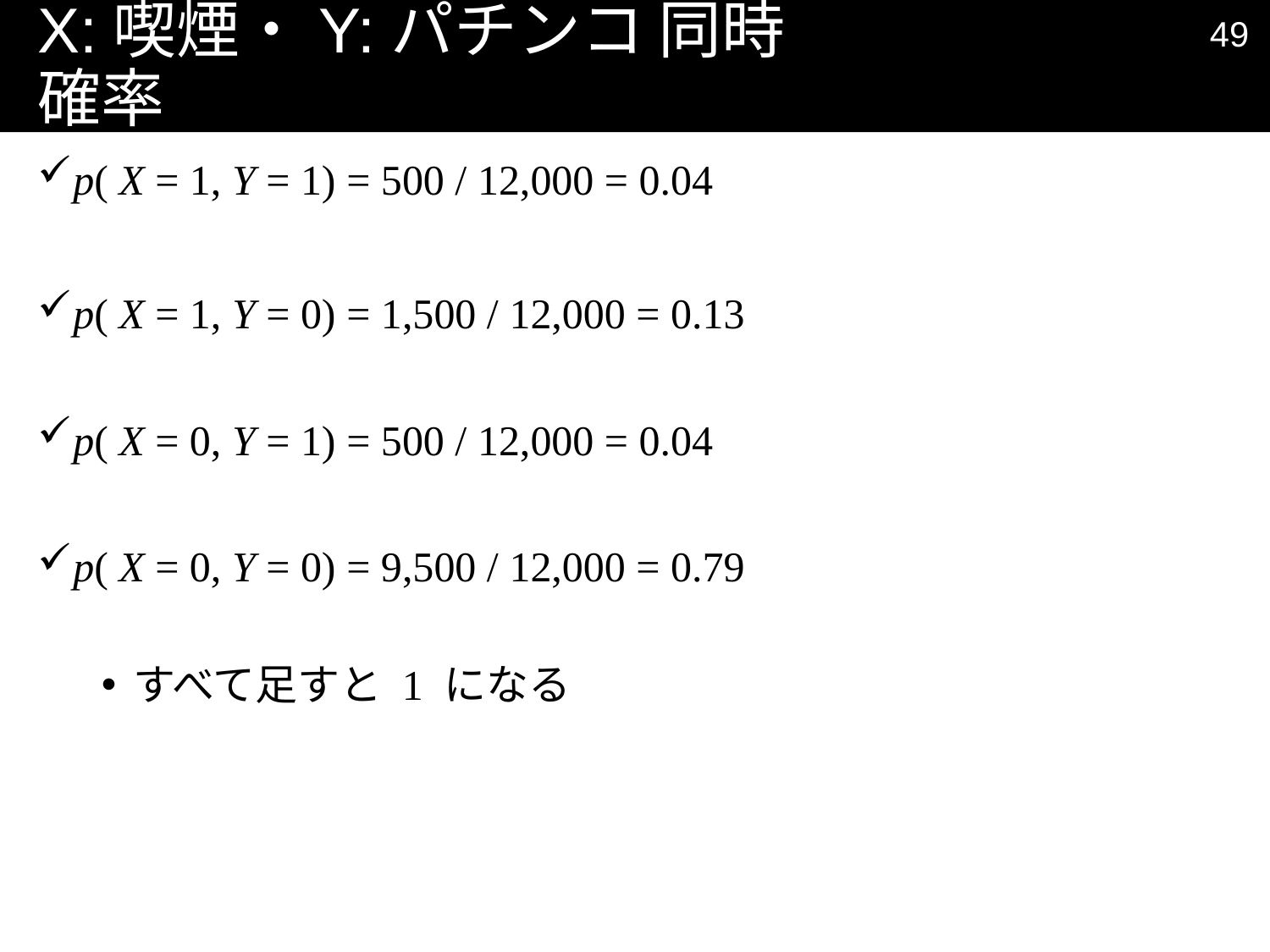

49
# X:喫煙・Y:パチンコ 同時確率
p( X = 1, Y = 1) = 500 / 12,000 = 0.04

p( X = 1, Y = 0) = 1,500 / 12,000 = 0.13

p( X = 0, Y = 1) = 500 / 12,000 = 0.04

p( X = 0, Y = 0) = 9,500 / 12,000 = 0.79

すべて足すと 1 になる